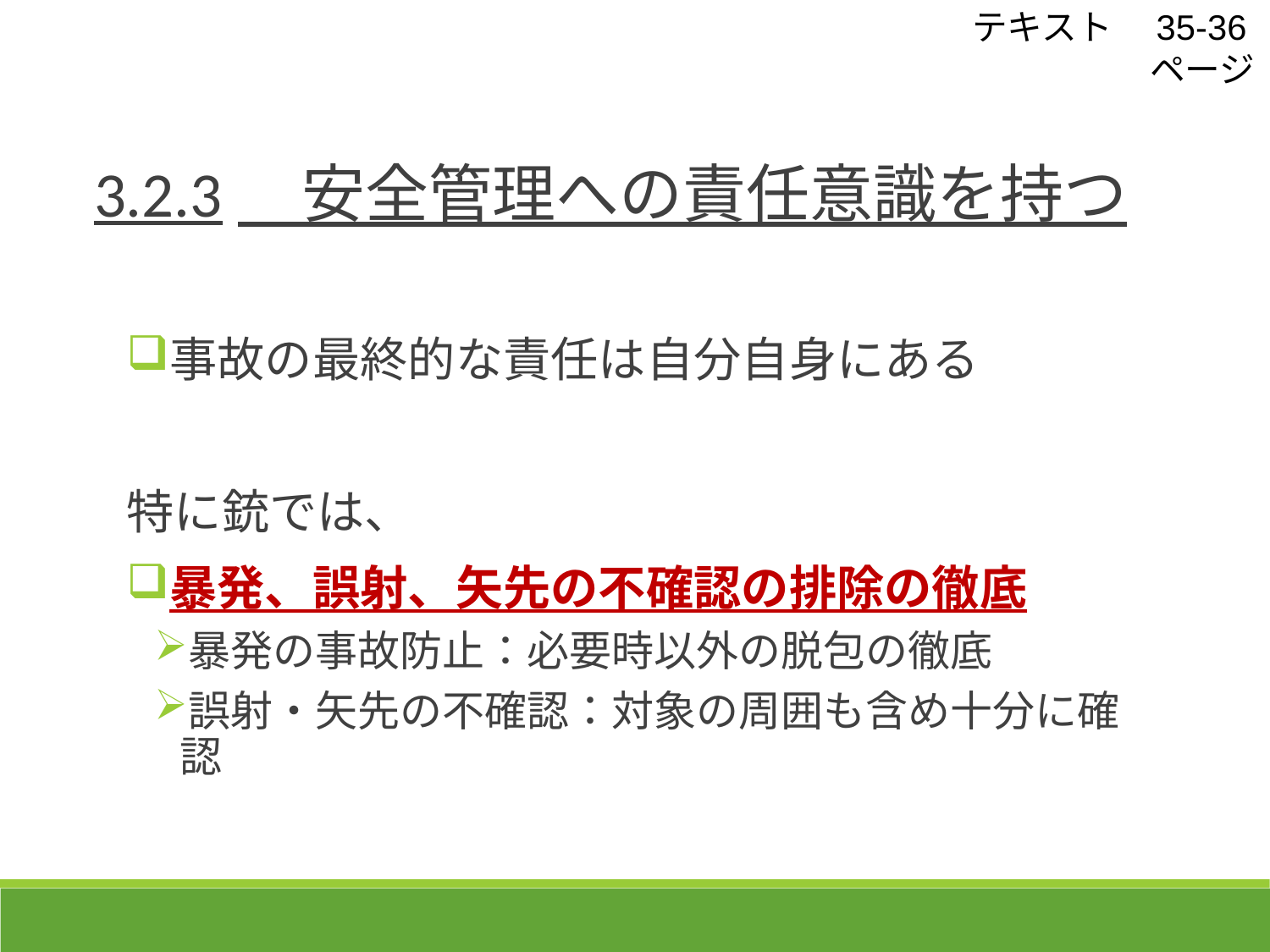

テキスト　35-36ページ
3.2.3　安全管理への責任意識を持つ
事故の最終的な責任は自分自身にある

特に銃では、
暴発、誤射、矢先の不確認の排除の徹底
暴発の事故防止：必要時以外の脱包の徹底
誤射・矢先の不確認：対象の周囲も含め十分に確認